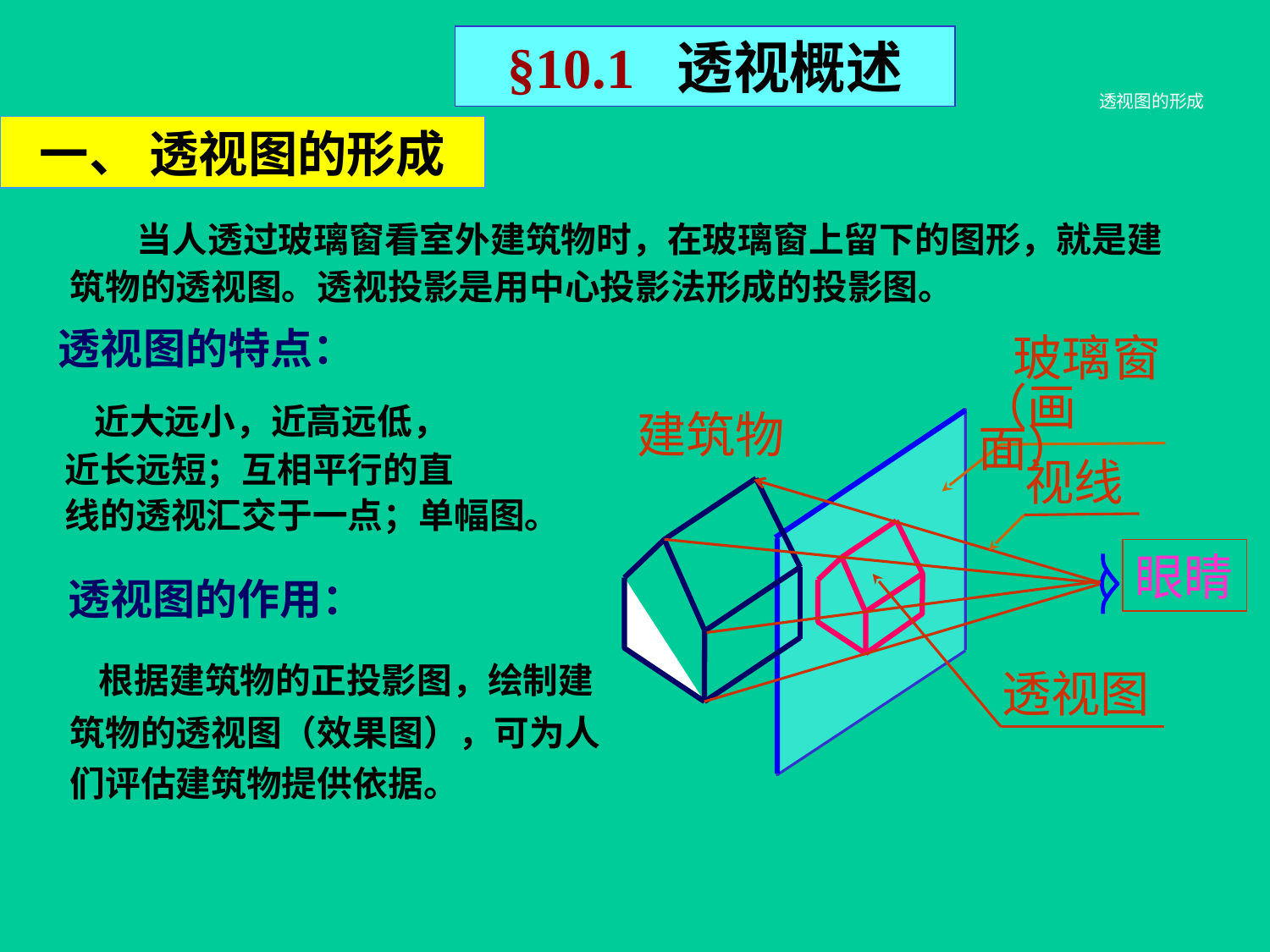

§10.1  透视概述
# 透视图的形成
一、 透视图的形成
      当人透过玻璃窗看室外建筑物时，在玻璃窗上留下的图形，就是建筑物的透视图。透视投影是用中心投影法形成的投影图。

透视图的特点：
玻璃窗
（画面）

  近大远小，近高远低，
近长远短；互相平行的直
线的透视汇交于一点；单幅图。
建筑物

视线

眼睛

透视图的作用：

透视图

  根据建筑物的正投影图，绘制建筑物的透视图（效果图），可为人们评估建筑物提供依据。